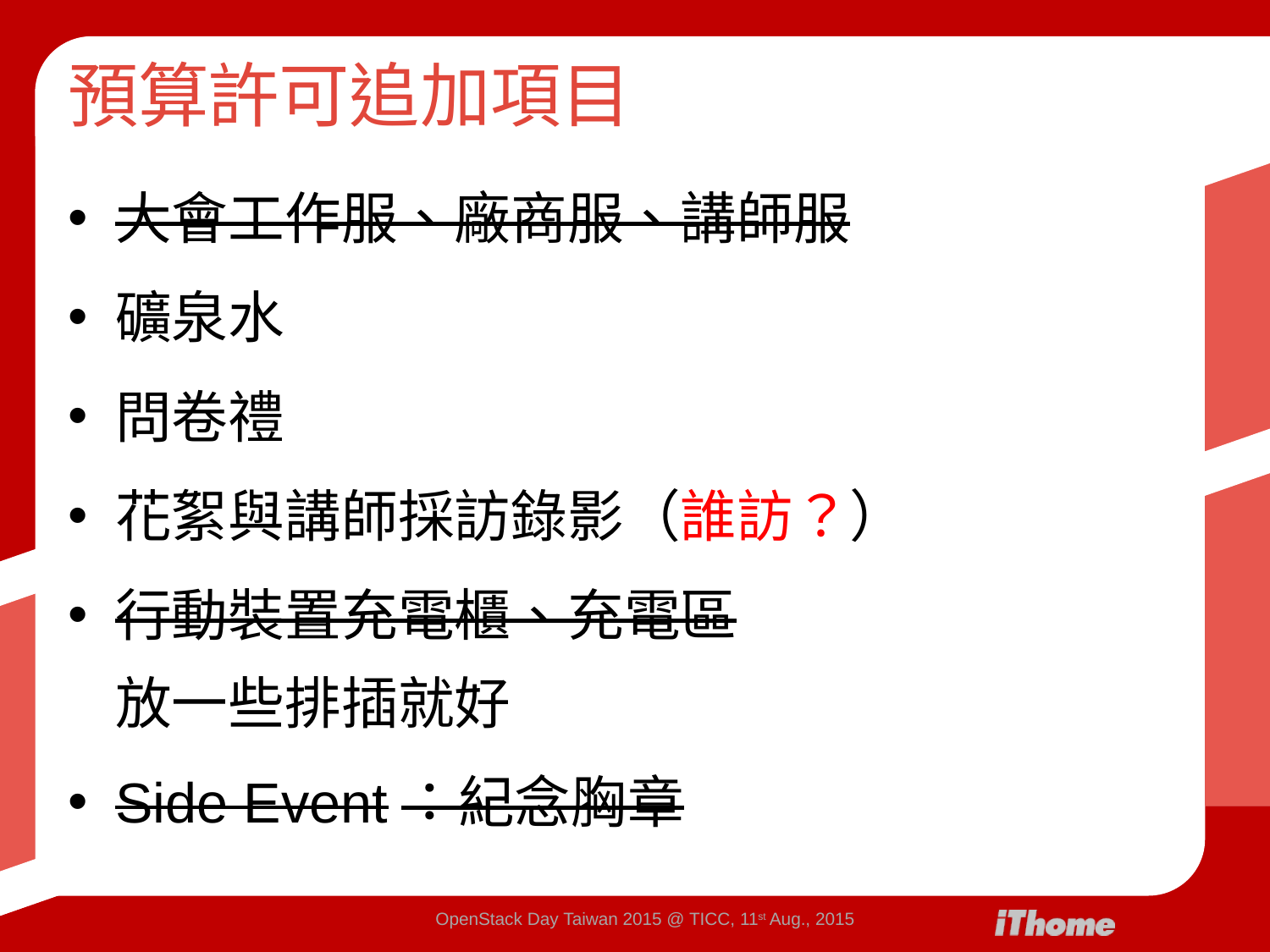

# 預算許可追加項目
大會工作服、廠商服、講師服
礦泉水
問卷禮
花絮與講師採訪錄影（誰訪？）
行動裝置充電櫃、充電區
放一些排插就好
Side Event：紀念胸章